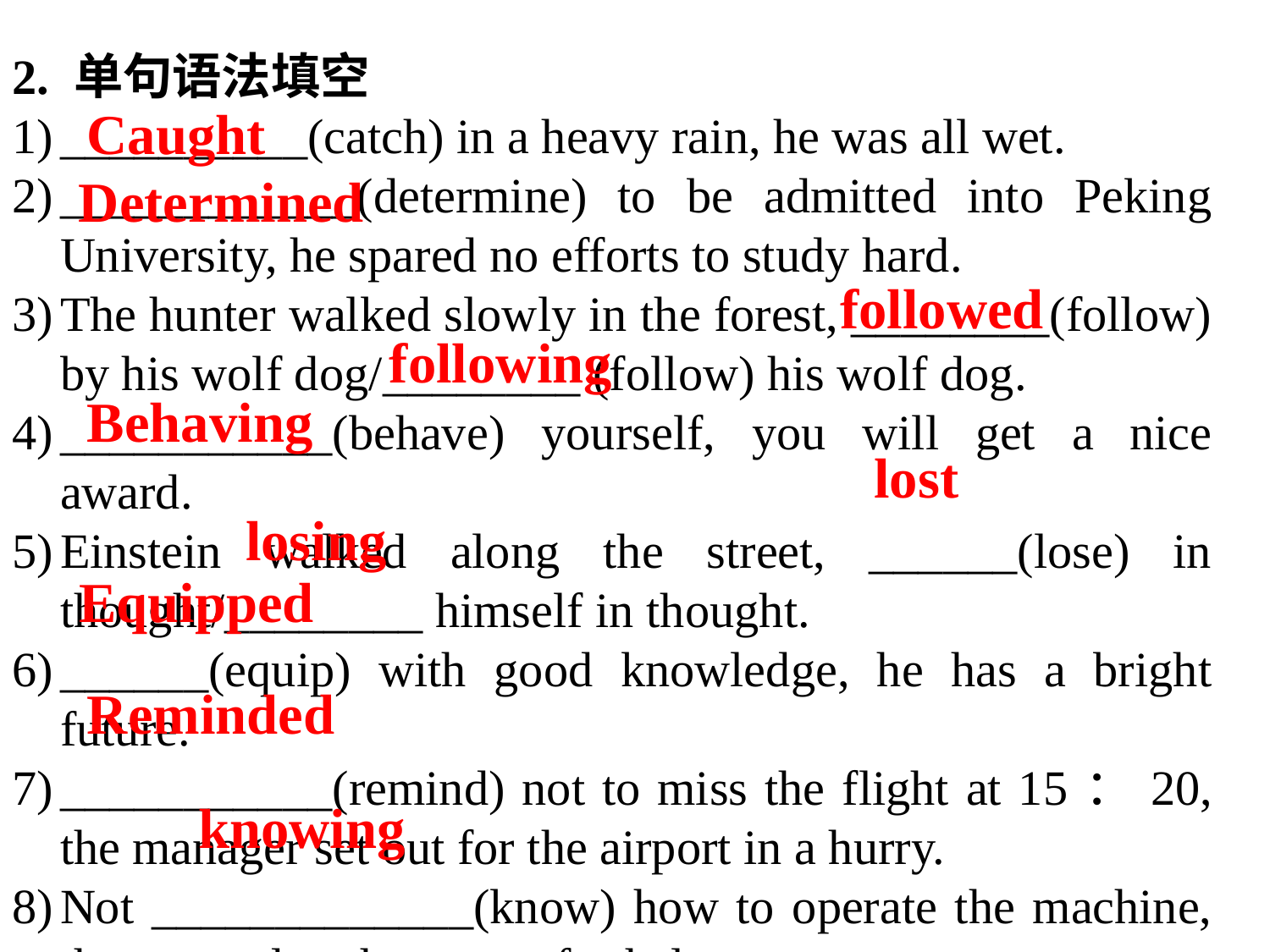

2. 单句语法填空
__________(catch) in a heavy rain, he was all wet.
____________(determine) to be admitted into Peking University, he spared no efforts to study hard.
The hunter walked slowly in the forest, ________(follow) by his wolf dog/________ (follow) his wolf dog.
___________(behave) yourself, you will get a nice award.
Einstein walked along the street, ______(lose) in thought/________ himself in thought.
______(equip) with good knowledge, he has a bright future.
___________(remind) not to miss the flight at 15：20, the manager set out for the airport in a hurry.
Not _____________(know) how to operate the machine, they turned to the expert for help.
Caught
Determined
followed
following
Behaving
lost
losing
Equipped
Reminded
knowing